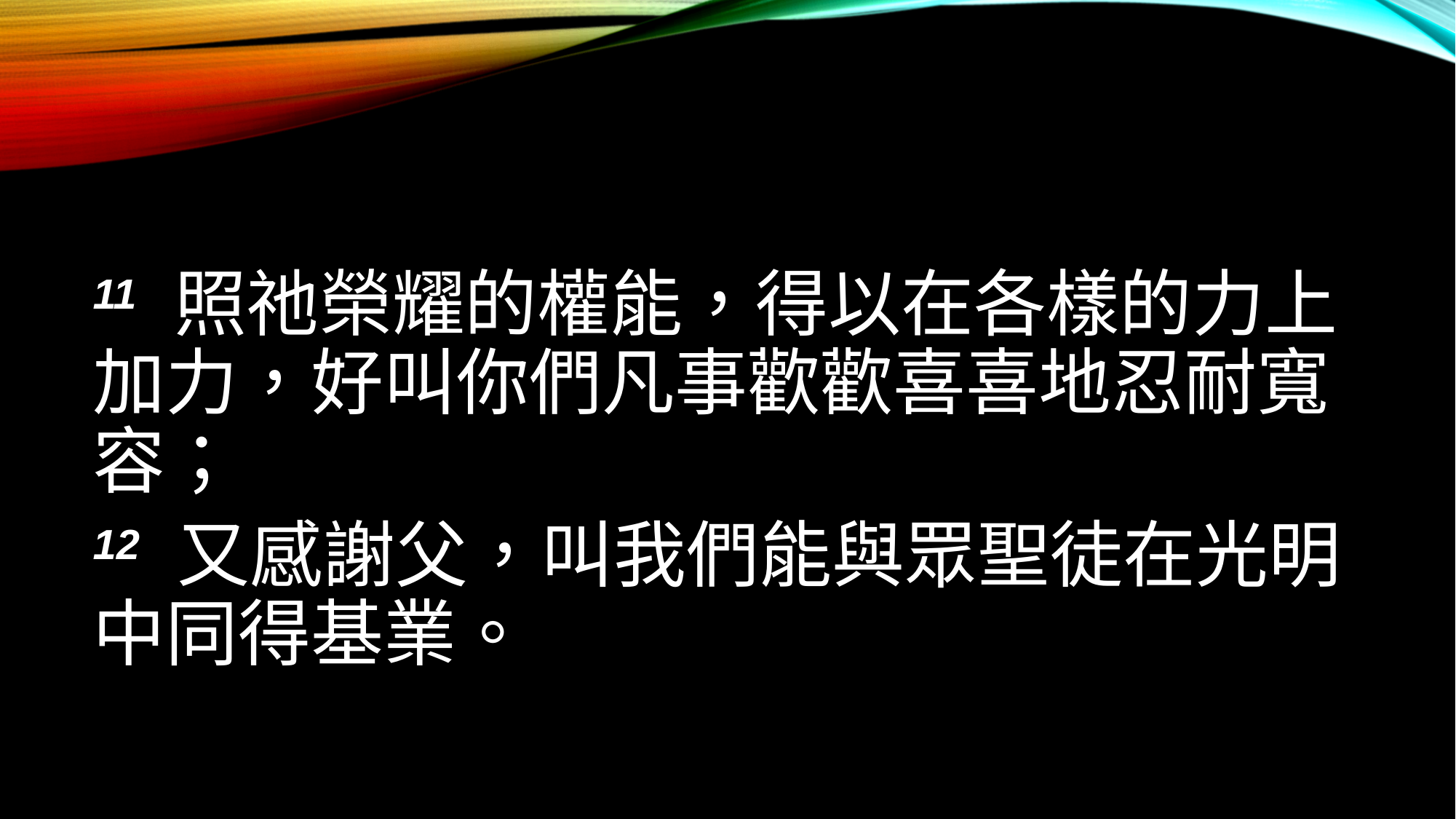

#
11 照祂榮耀的權能，得以在各樣的力上加力，好叫你們凡事歡歡喜喜地忍耐寬容；
12 又感謝父，叫我們能與眾聖徒在光明中同得基業。